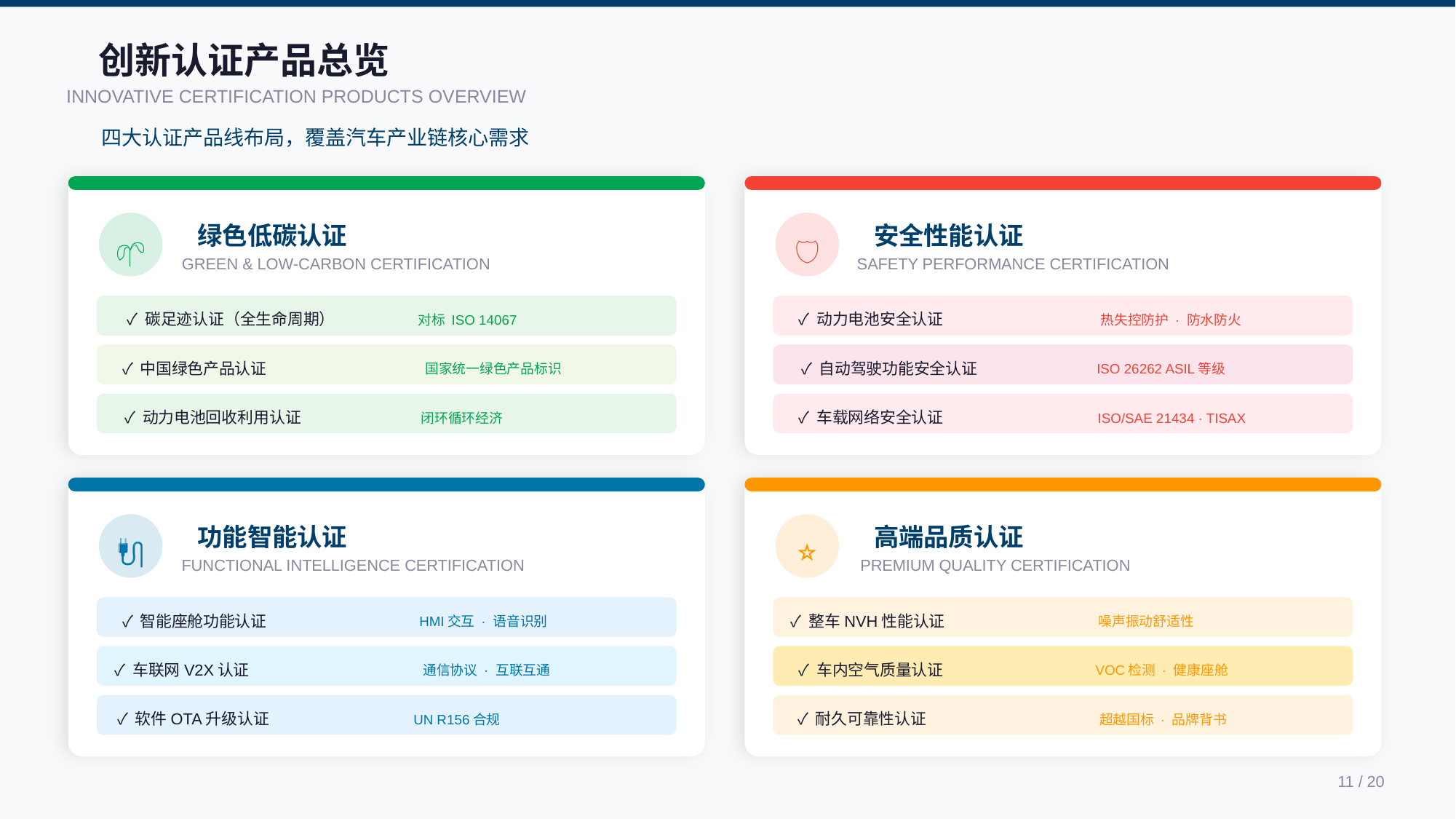

创新认证产品总览
INNOVATIVE CERTIFICATION PRODUCTS OVERVIEW
四大认证产品线布局，覆盖汽车产业链核心需求

绿色低碳认证
🌱
GREEN & LOW-CARBON CERTIFICATION

✓ 碳足迹认证（全生命周期）
对标 ISO 14067

✓ 中国绿色产品认证
国家统一绿色产品标识

✓ 动力电池回收利用认证
闭环循环经济

安全性能认证
🛡️
SAFETY PERFORMANCE CERTIFICATION

✓ 动力电池安全认证
热失控防护 · 防水防火

✓ 自动驾驶功能安全认证
ISO 26262 ASIL等级

✓ 车载网络安全认证
ISO/SAE 21434 · TISAX

功能智能认证
🔌
FUNCTIONAL INTELLIGENCE CERTIFICATION

✓ 智能座舱功能认证
HMI交互 · 语音识别

✓ 车联网V2X认证
通信协议 · 互联互通

✓ 软件OTA升级认证
UN R156合规

高端品质认证
⭐
PREMIUM QUALITY CERTIFICATION

✓ 整车NVH性能认证
噪声振动舒适性

✓ 车内空气质量认证
VOC检测 · 健康座舱

✓ 耐久可靠性认证
超越国标 · 品牌背书
11 / 20